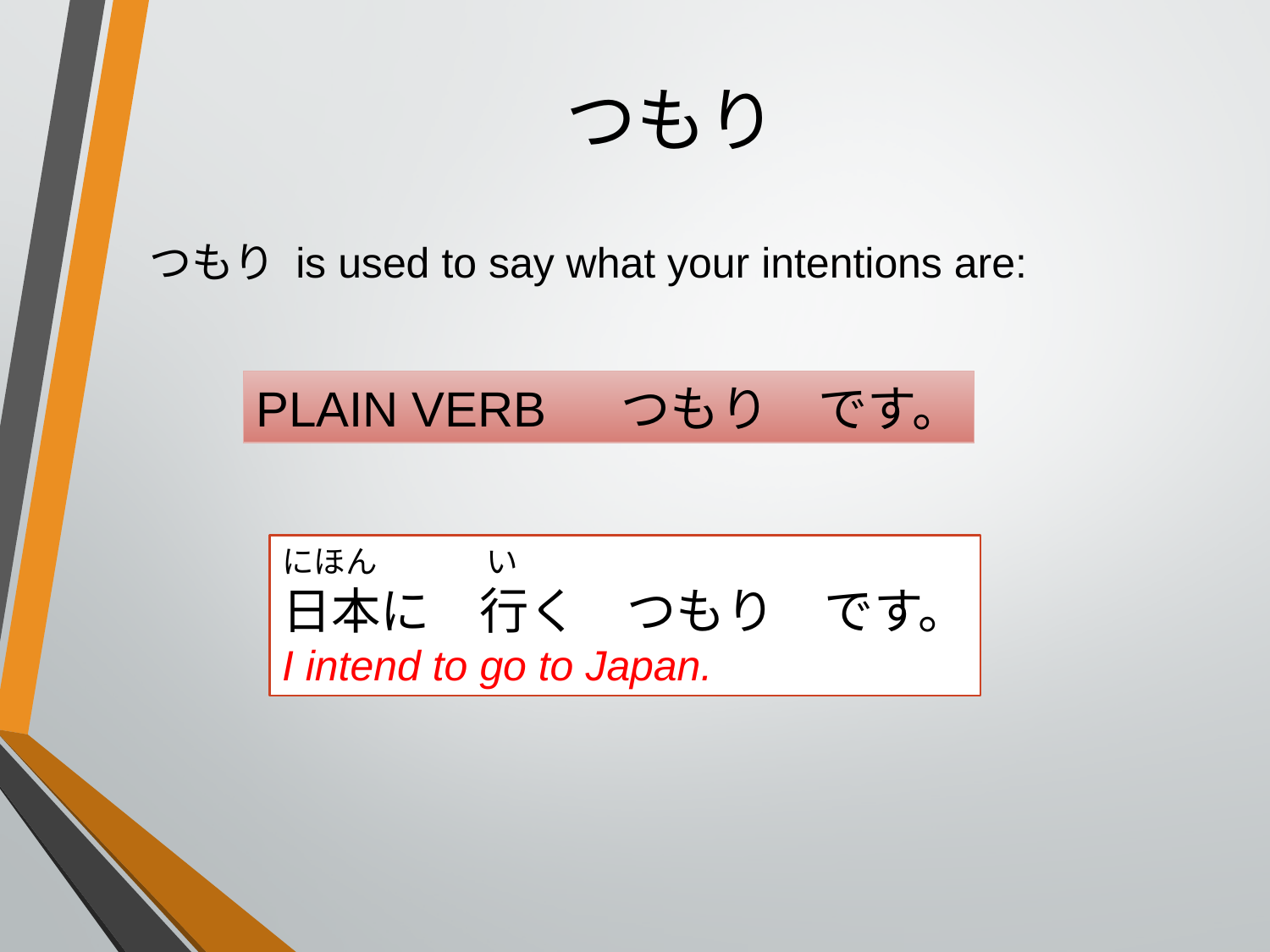

# つもり
つもり is used to say what your intentions are:
PLAIN VERB 　つもり　です。
にほん　　　  い
日本に　行く　つもり　です。
I intend to go to Japan.